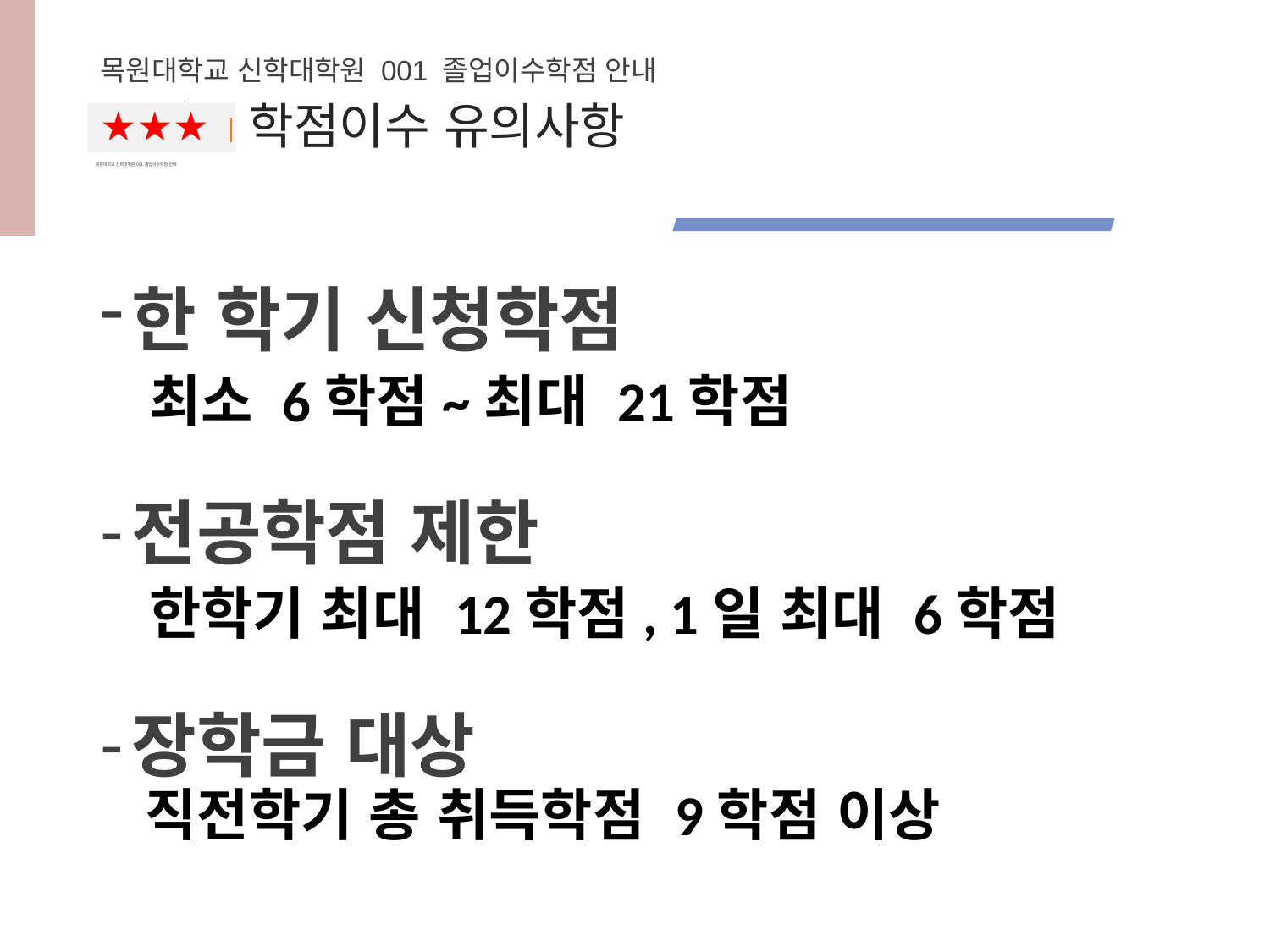

목원대학교 신학대학원 001 졸업이수학점 안내
★★★
학점이수 유의사항
목원대학교 신학대학원 001 졸업이수학점 안내
한 학기 신청학점
  최소 6학점~최대 21학점

전공학점 제한
  한학기 최대 12학점, 1일 최대 6학점

장학금 대상
  직전학기 총 취득학점 9학점 이상